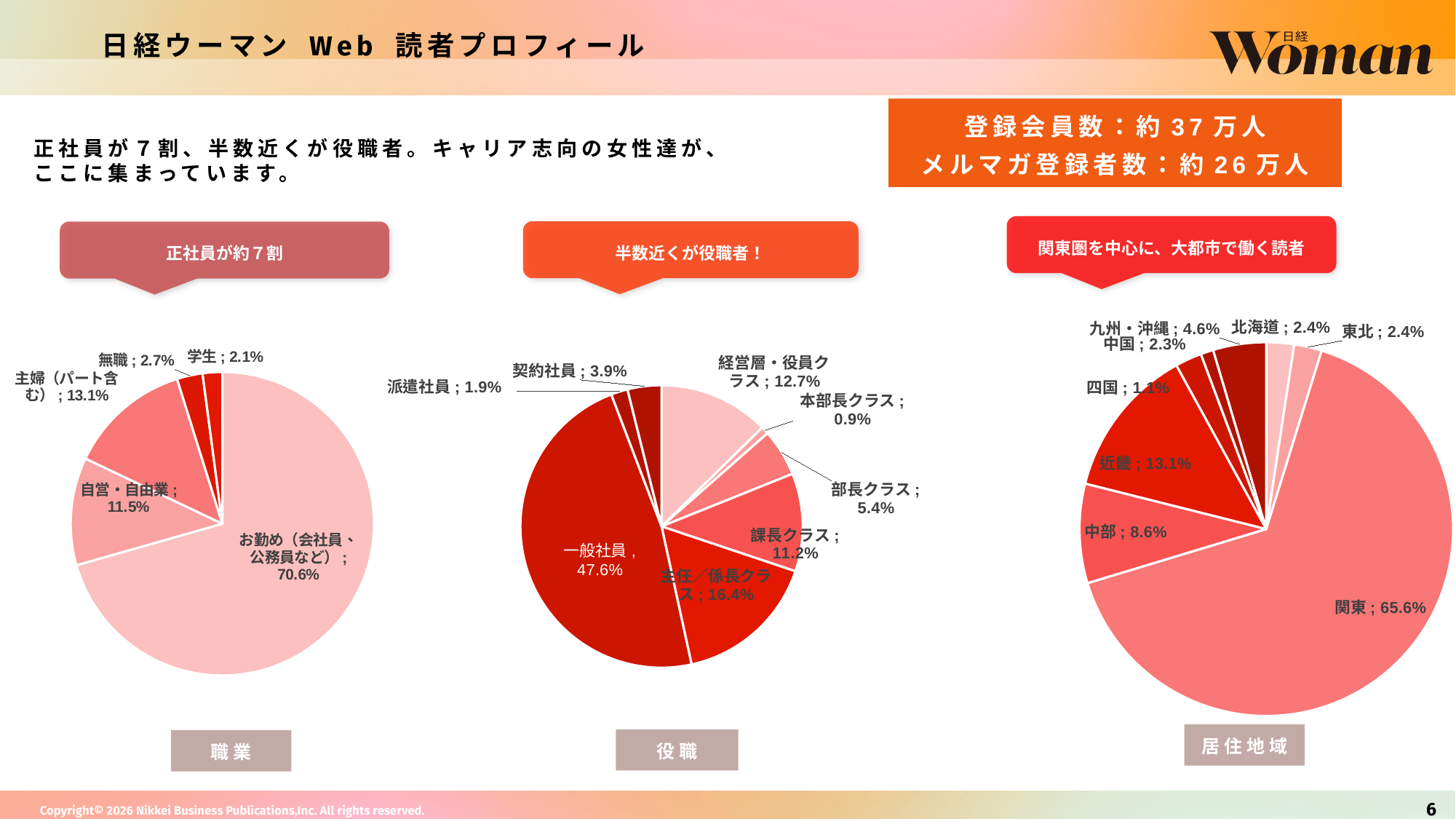

日経ウーマン Web 読者プロフィール

登録会員数：約37万人
メルマガ登録者数：約26万人

正社員が７割、半数近くが役職者。キャリア志向の女性達が、ここに集まっています。
関東圏を中心に、大都市で働く読者
半数近くが役職者！
正社員が約７割

### Chart

| Category |  |
|---|---|
| お勤め（会社員、公務員など） | 0.7058553488513583 |
| 自営・自由業 | 0.11483651870431774 |
| 主婦（パート含む） | 0.13100627487202746 |
| 無職 | 0.027386539307136873 |
| 学生 | 0.020915318265159664 |

### Chart

| Category |  |
|---|---|
| 経営層・役員クラス | 0.12652739456050452 |
| 本部長クラス | 0.008715017737485219 |
| 部長クラス | 0.053977138352384706 |
| 課長クラス | 0.11219156484036263 |
| 主任／係長クラス | 0.16437524635396136 |
| 一般社員 | 0.4762987780843516 |
| 派遣社員 | 0.0190894757587702 |
| 契約社員 | 0.03882538431217974 |

### Chart

| Category |  |
|---|---|
| 北海道 | 0.024 |
| 東北 | 0.024 |
| 関東 | 0.656 |
| 中部 | 0.086 |
| 近畿 | 0.131 |
| 中国 | 0.023 |
| 四国 | 0.011 |
| 九州・沖縄 | 0.046 |
居住地域
役職
職業
6